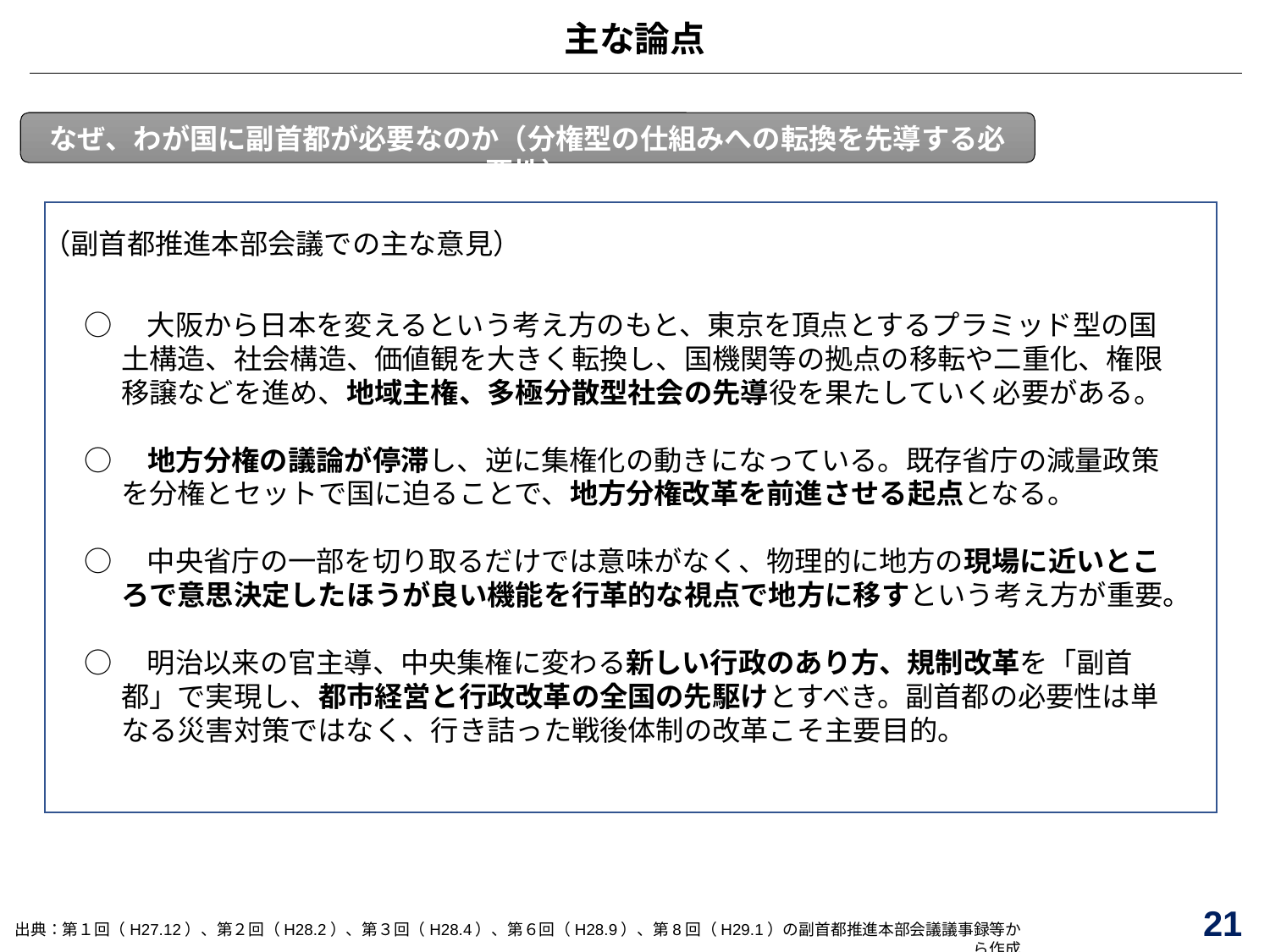

主な論点
なぜ、わが国に副首都が必要なのか（分権型の仕組みへの転換を先導する必要性）

（副首都推進本部会議での主な意見）
○　大阪から日本を変えるという考え方のもと、東京を頂点とするプラミッド型の国土構造、社会構造、価値観を大きく転換し、国機関等の拠点の移転や二重化、権限移譲などを進め、地域主権、多極分散型社会の先導役を果たしていく必要がある。

○　地方分権の議論が停滞し、逆に集権化の動きになっている。既存省庁の減量政策を分権とセットで国に迫ることで、地方分権改革を前進させる起点となる。

○　中央省庁の一部を切り取るだけでは意味がなく、物理的に地方の現場に近いところで意思決定したほうが良い機能を行革的な視点で地方に移すという考え方が重要。

○　明治以来の官主導、中央集権に変わる新しい行政のあり方、規制改革を「副首都」で実現し、都市経営と行政改革の全国の先駆けとすべき。副首都の必要性は単なる災害対策ではなく、行き詰った戦後体制の改革こそ主要目的。
21
出典：第１回（H27.12）、第２回（H28.2）、第３回（H28.4）、第６回（H28.9）、第8回（H29.1）の副首都推進本部会議議事録等から作成